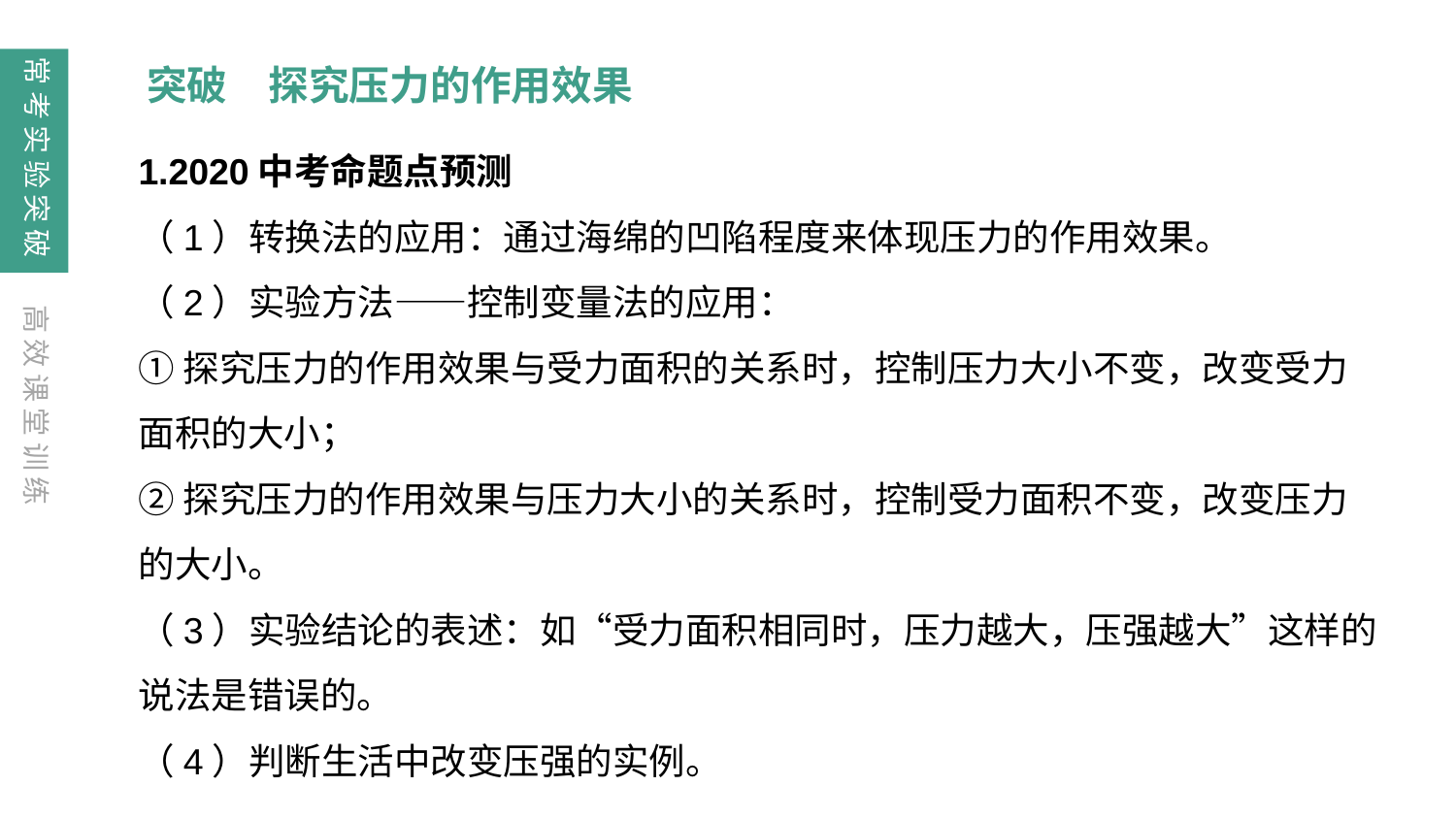

常考实验突破

突破　探究压力的作用效果
1.2020中考命题点预测
（1）转换法的应用：通过海绵的凹陷程度来体现压力的作用效果。
（2）实验方法——控制变量法的应用：
①探究压力的作用效果与受力面积的关系时，控制压力大小不变，改变受力面积的大小；
②探究压力的作用效果与压力大小的关系时，控制受力面积不变，改变压力的大小。
（3）实验结论的表述：如“受力面积相同时，压力越大，压强越大”这样的说法是错误的。
（4）判断生活中改变压强的实例。
高效课堂训练